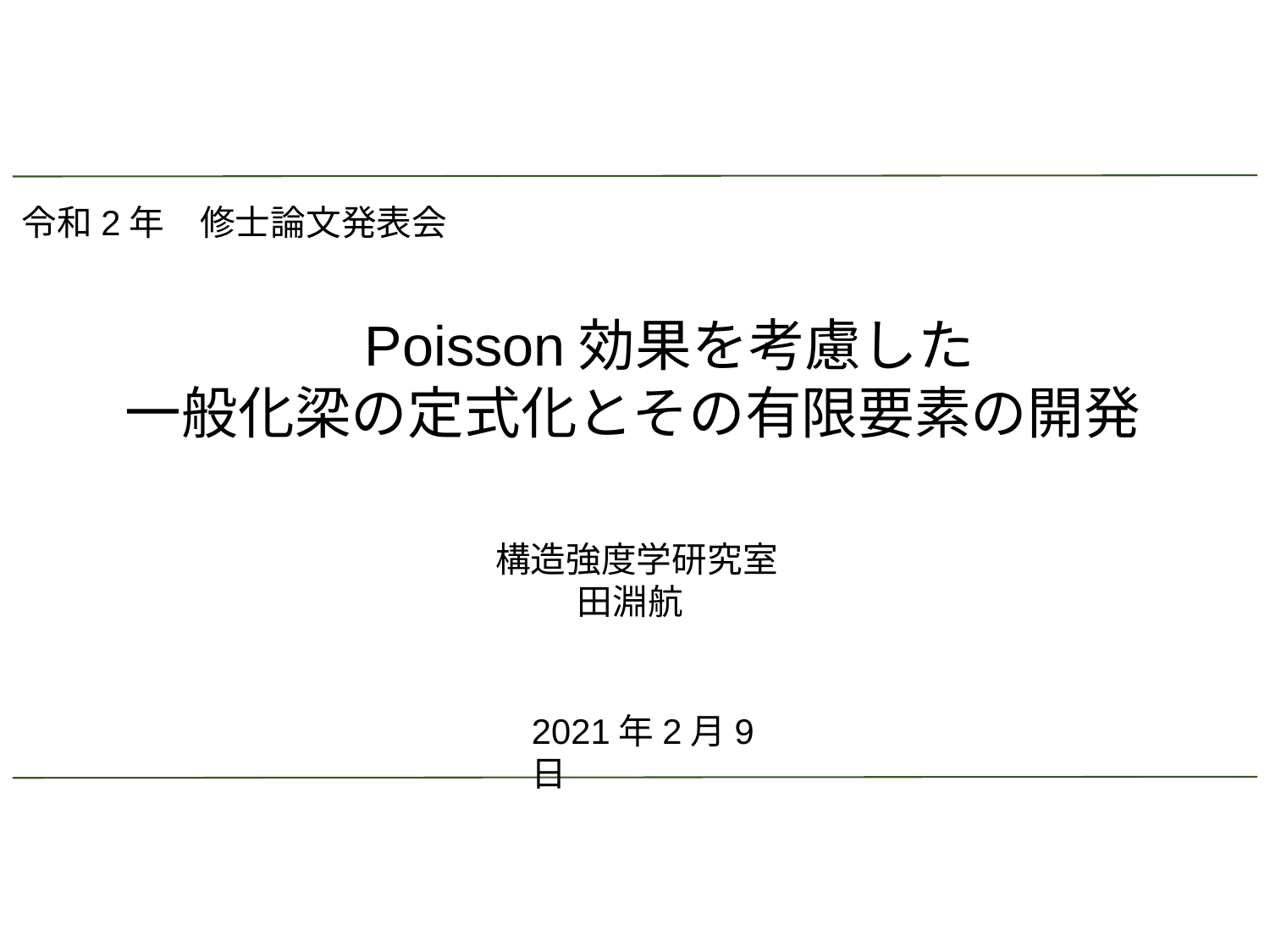

令和2年　修士論文発表会
　　　　Poisson効果を考慮した
一般化梁の定式化とその有限要素の開発
構造強度学研究室
　　 田淵航
2021年2月9日